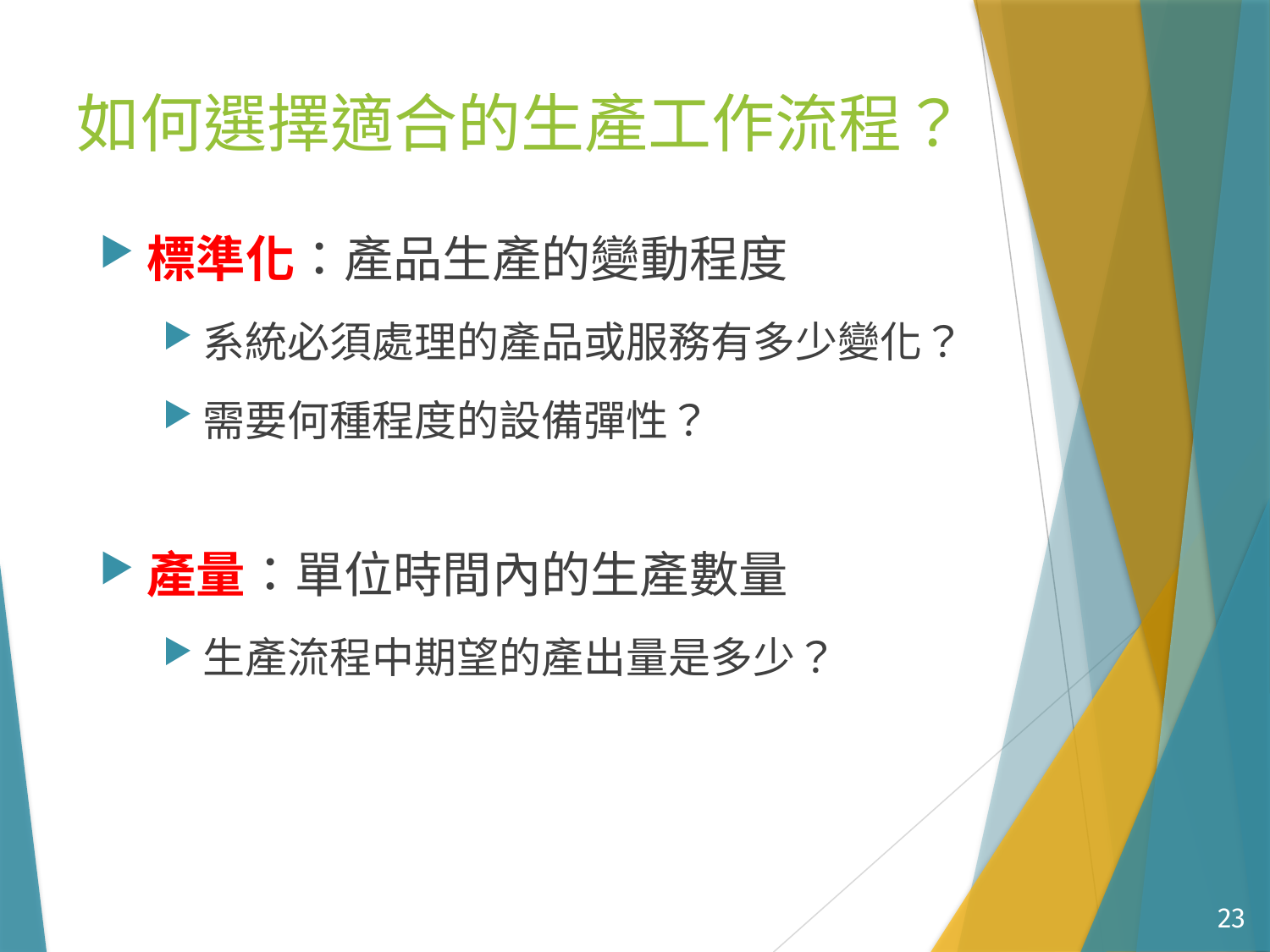

# 如何選擇適合的生產工作流程？
標準化：產品生產的變動程度
系統必須處理的產品或服務有多少變化？
需要何種程度的設備彈性？

產量：單位時間內的生產數量
生產流程中期望的產出量是多少？
23